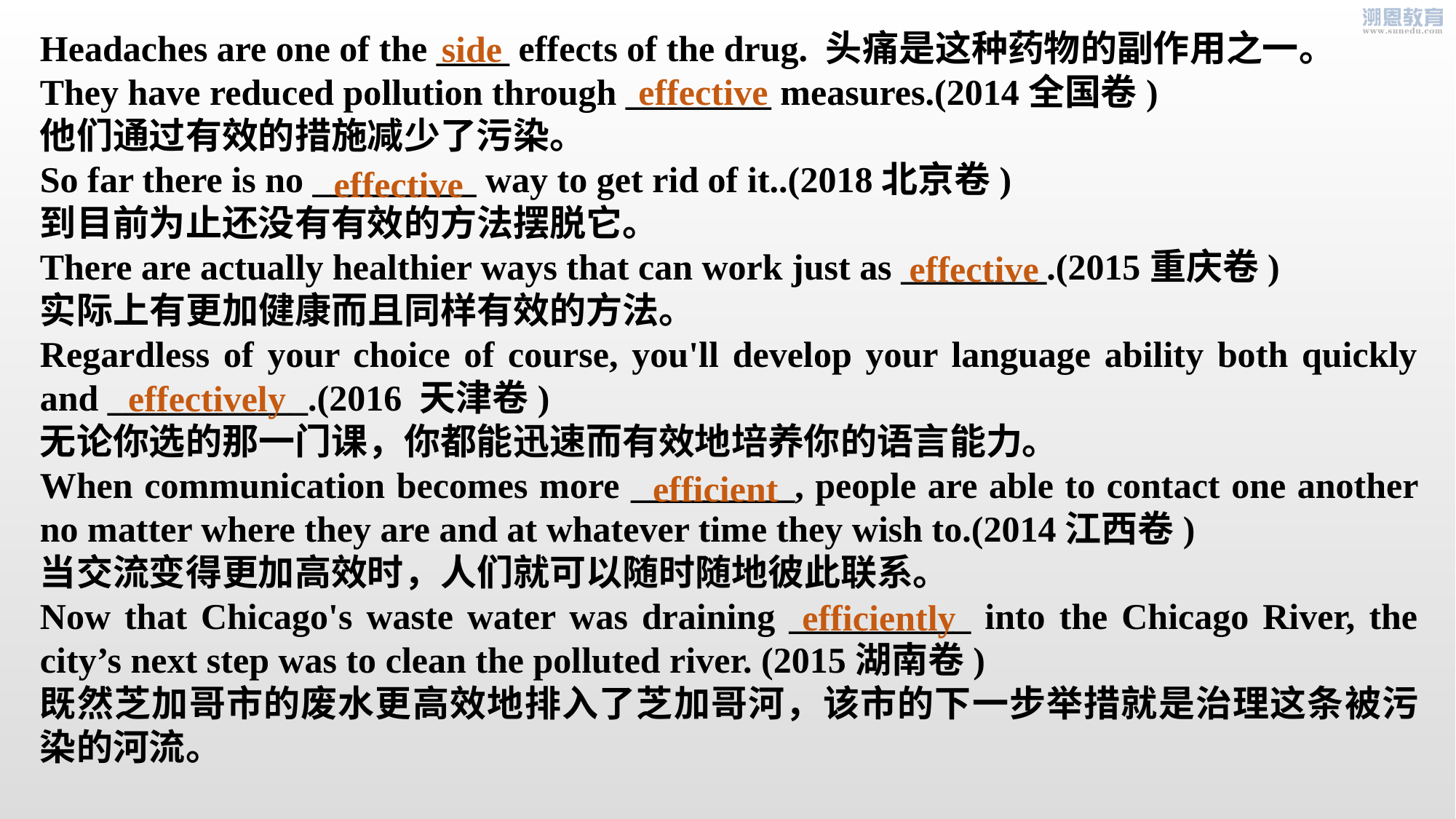

Headaches are one of the ____ effects of the drug. 头痛是这种药物的副作用之一。
They have reduced pollution through ________ measures.(2014全国卷)
他们通过有效的措施减少了污染。
So far there is no _________ way to get rid of it..(2018北京卷)
到目前为止还没有有效的方法摆脱它。
There are actually healthier ways that can work just as ________.(2015重庆卷)
实际上有更加健康而且同样有效的方法。
Regardless of your choice of course, you'll develop your language ability both quickly and ___________.(2016 天津卷)
无论你选的那一门课，你都能迅速而有效地培养你的语言能力。
When communication becomes more _________, people are able to contact one another no matter where they are and at whatever time they wish to.(2014江西卷)
当交流变得更加高效时，人们就可以随时随地彼此联系。
Now that Chicago's waste water was draining __________ into the Chicago River, the city’s next step was to clean the polluted river. (2015湖南卷)
既然芝加哥市的废水更高效地排入了芝加哥河，该市的下一步举措就是治理这条被污染的河流。

side
effective
effective
effective
effectively
efficient
efficiently